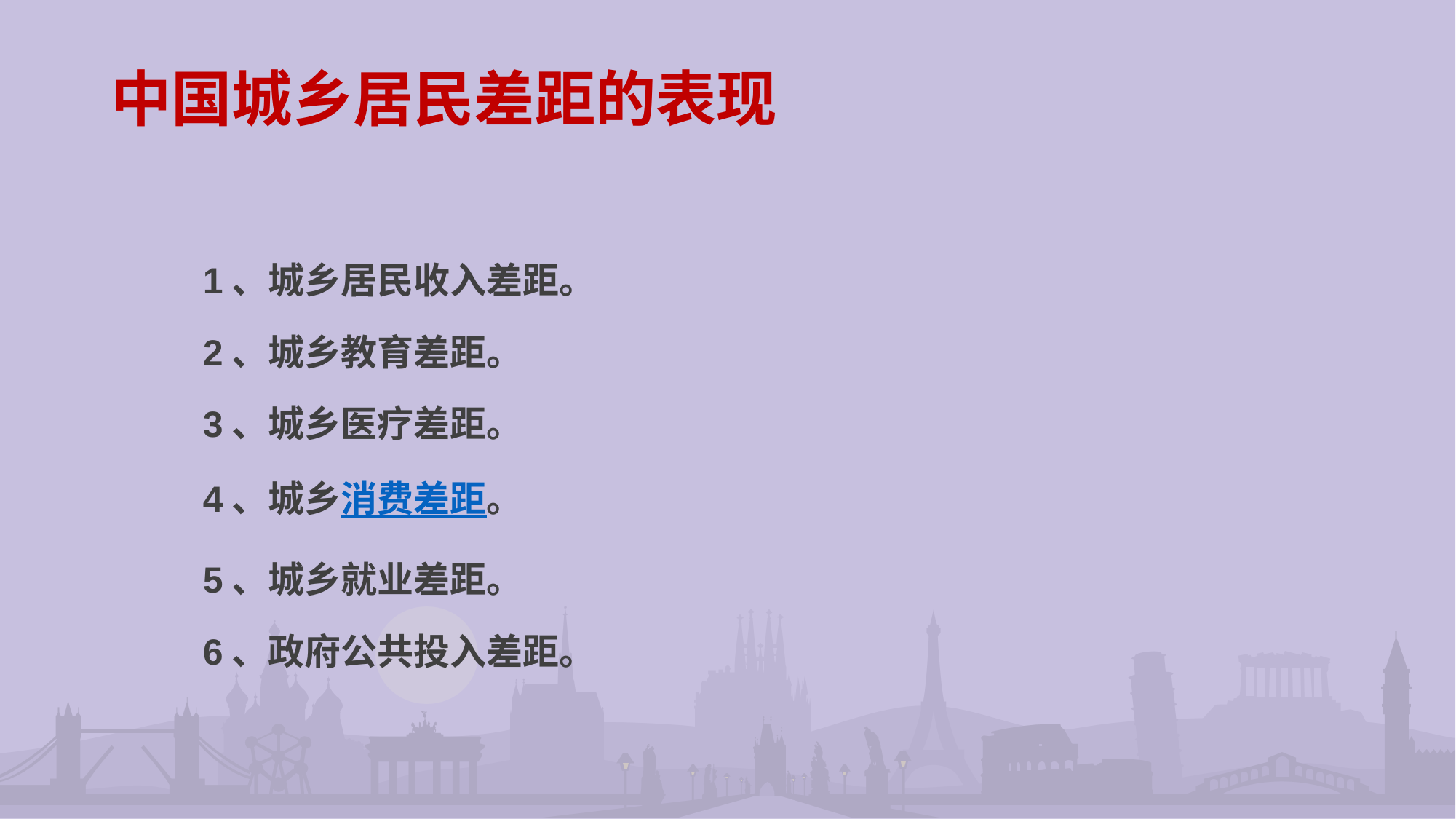

# 中国城乡居民差距的表现
1、城乡居民收入差距。
2、城乡教育差距。
3、城乡医疗差距。
4、城乡消费差距。
5、城乡就业差距。
6、政府公共投入差距。